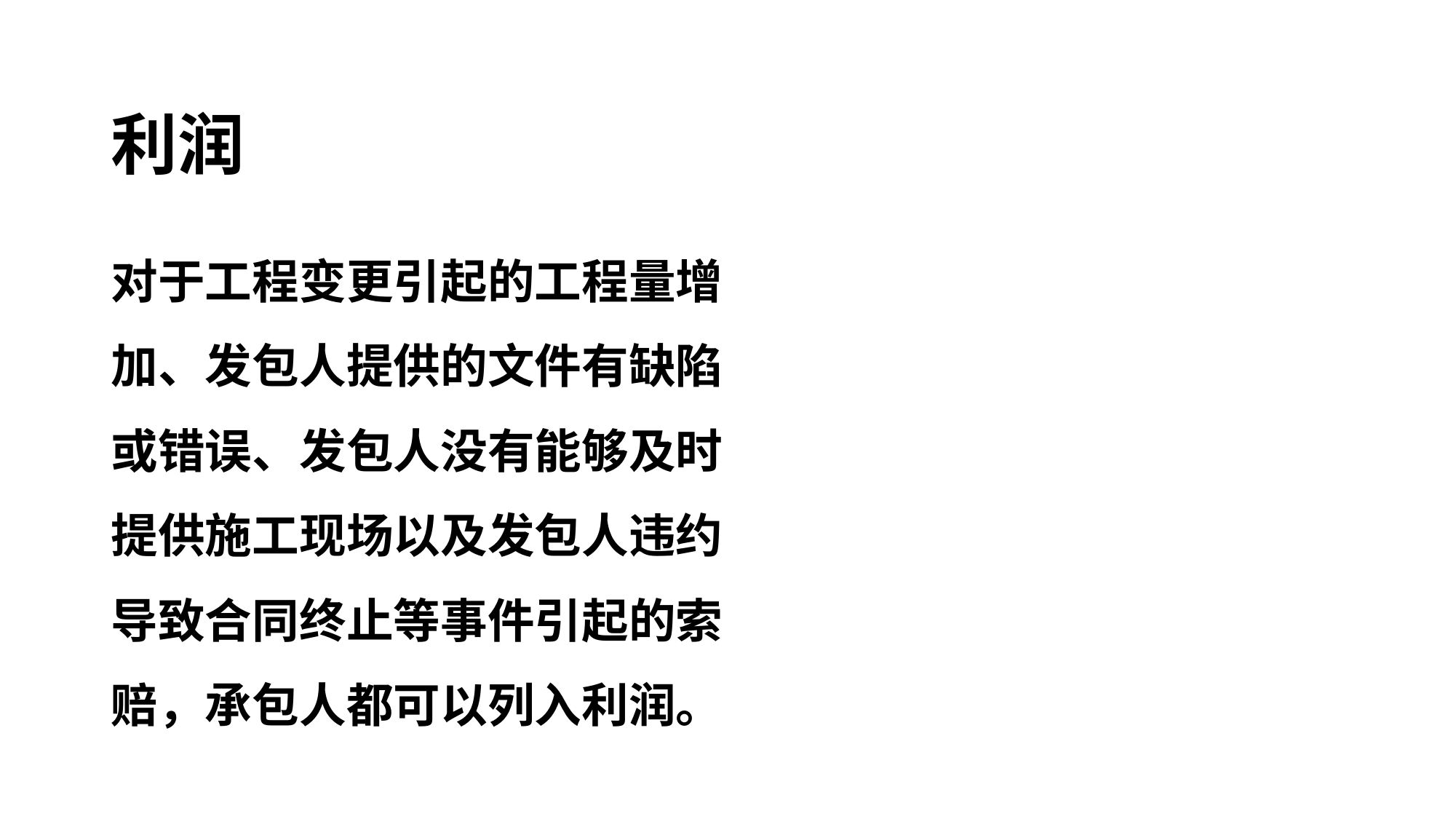

# 利润
对于工程变更引起的工程量增加、发包人提供的文件有缺陷或错误、发包人没有能够及时提供施工现场以及发包人违约导致合同终止等事件引起的索赔，承包人都可以列入利润。